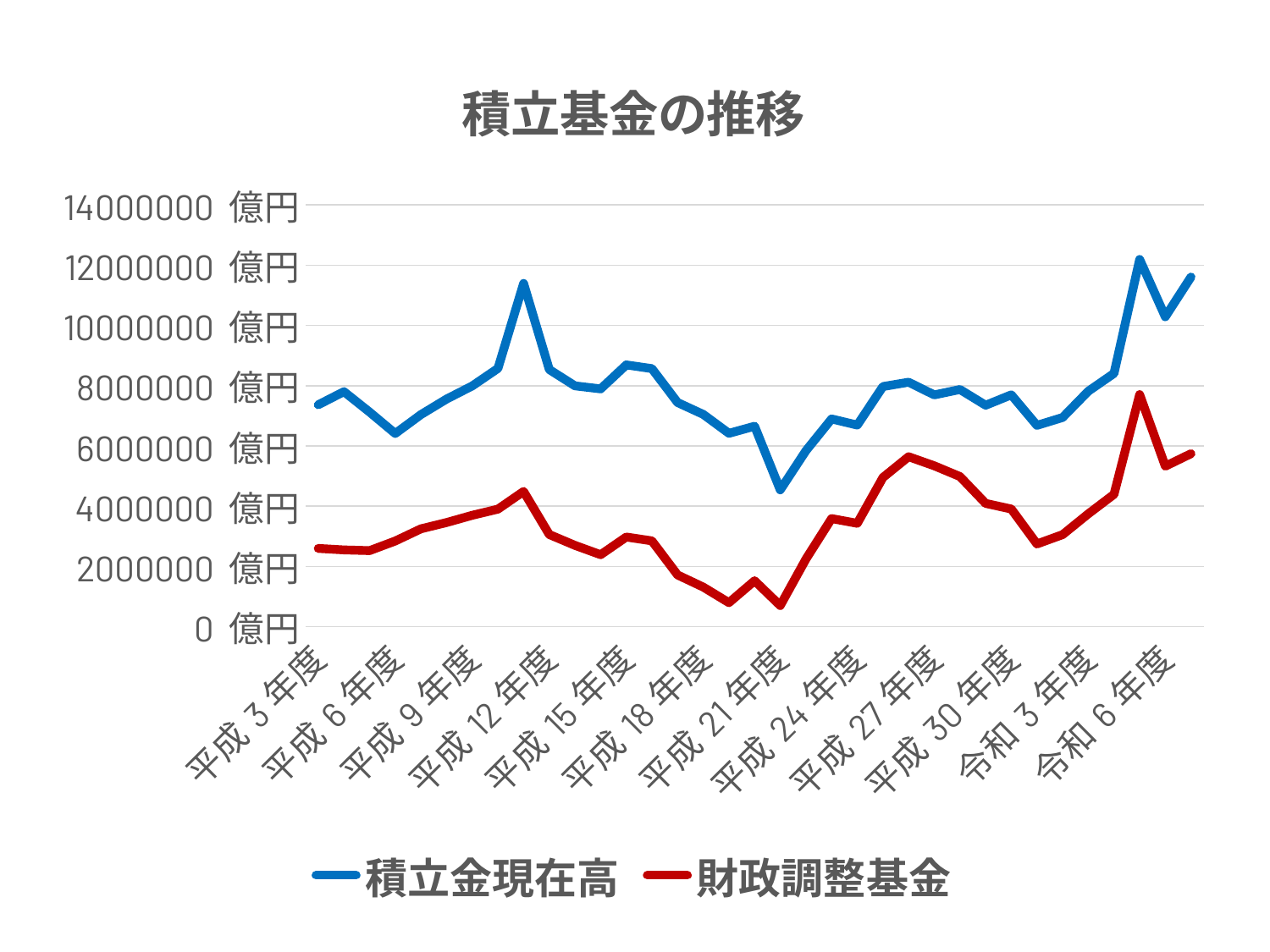

### Chart: 積立基金の推移

| Category | 積立金現在高 | 財政調整基金 |
|---|---|---|
| 平成3年度 | 7368703.0 | 2601402.0 |
| 平成4年度 | 7803482.0 | 2550739.0 |
| 平成5年度 | 7125639.0 | 2528515.0 |
| 平成6年度 | 6414079.0 | 2846695.0 |
| 平成7年度 | 7042911.0 | 3250903.0 |
| 平成8年度 | 7559472.0 | 3459850.0 |
| 平成9年度 | 7994345.0 | 3699922.0 |
| 平成10年度 | 8574716.0 | 3903797.0 |
| 平成11年度 | 11395355.0 | 4490597.0 |
| 平成12年度 | 8537055.0 | 3062290.0 |
| 平成13年度 | 7996531.0 | 2701276.0 |
| 平成14年度 | 7895208.0 | 2392109.0 |
| 平成15年度 | 8690801.0 | 2979309.0 |
| 平成16年度 | 8568846.0 | 2850763.0 |
| 平成17年度 | 7442999.0 | 1720793.0 |
| 平成18年度 | 7049957.0 | 1317232.0 |
| 平成19年度 | 6421619.0 | 800082.0 |
| 平成20年度 | 6657286.0 | 1528328.0 |
| 平成21年度 | 4541946.0 | 704061.0 |
| 平成22年度 | 5844818.0 | 2247871.0 |
| 平成23年度 | 6898903.0 | 3591572.0 |
| 平成24年度 | 6694223.0 | 3433648.0 |
| 平成25年度 | 7972780.0 | 4953262.0 |
| 平成26年度 | 8118182.0 | 5644934.0 |
| 平成27年度 | 7695946.0 | 5342686.0 |
| 平成28年度 | 7875671.0 | 4985554.0 |
| 平成29年度 | 7352410.0 | 4095459.0 |
| 平成30年度 | 7698825.0 | 3907282.0 |
| 令和元年度 | 6684630.0 | 2748811.0 |
| 令和2年度 | 6947158.0 | 3058388.0 |
| 令和3年度 | 7819189.0 | 3749103.0 |
| 令和4年度 | 8408751.0 | 4394854.0 |
| 令和5年度 | 12192402.0 | 7708869.0 |
| 令和6年度 | 10288805.0 | 5329977.0 |
| 令和7年度 | 11607381.0 | 5744362.0 |